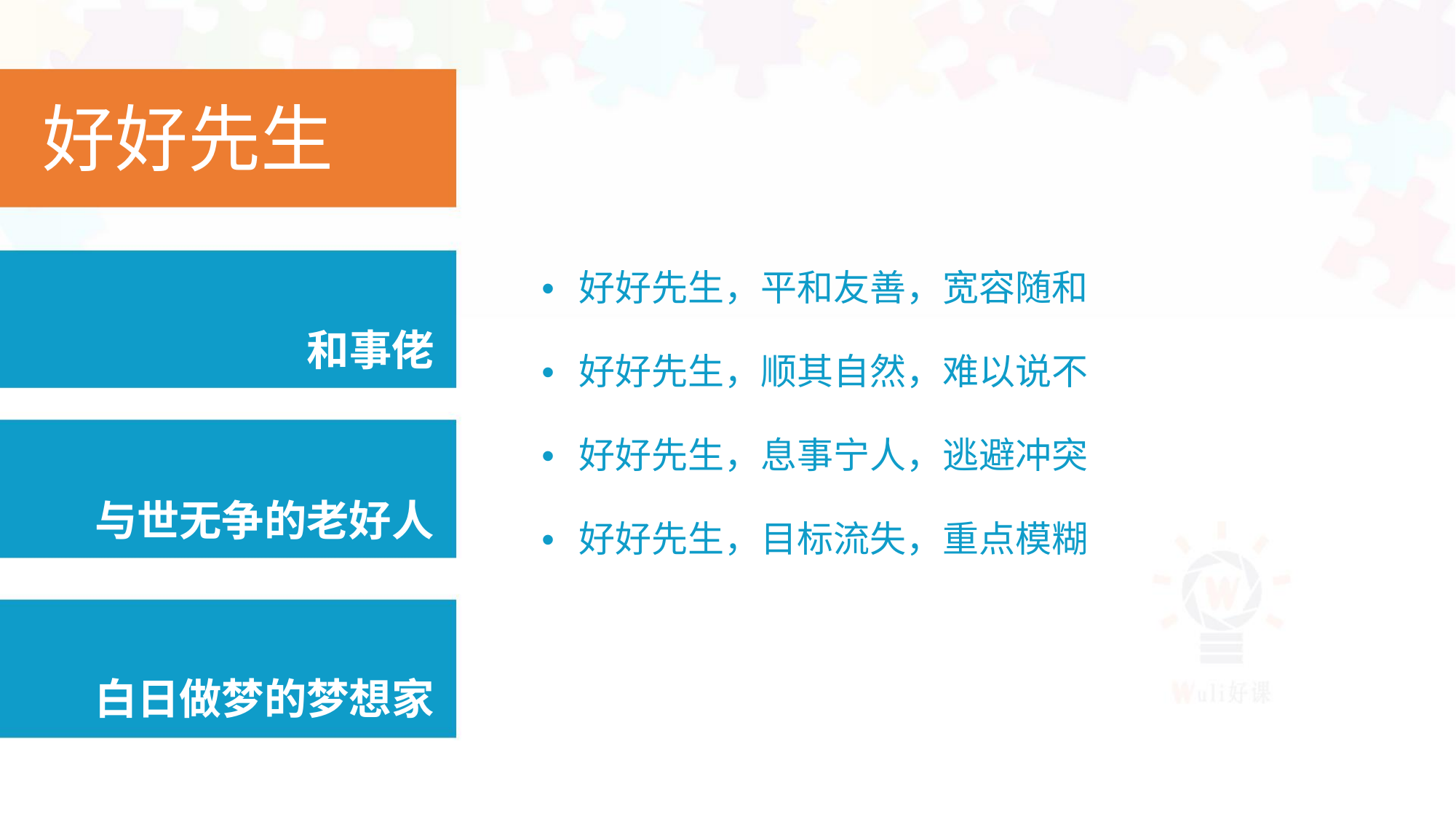

好好先生
• 好好先生，平和友善，宽容随和
• 好好先生，顺其自然，难以说不
• 好好先生，息事宁人，逃避冲突
• 好好先生，目标流失，重点模糊
和事佬
与世无争的老好人
白日做梦的梦想家